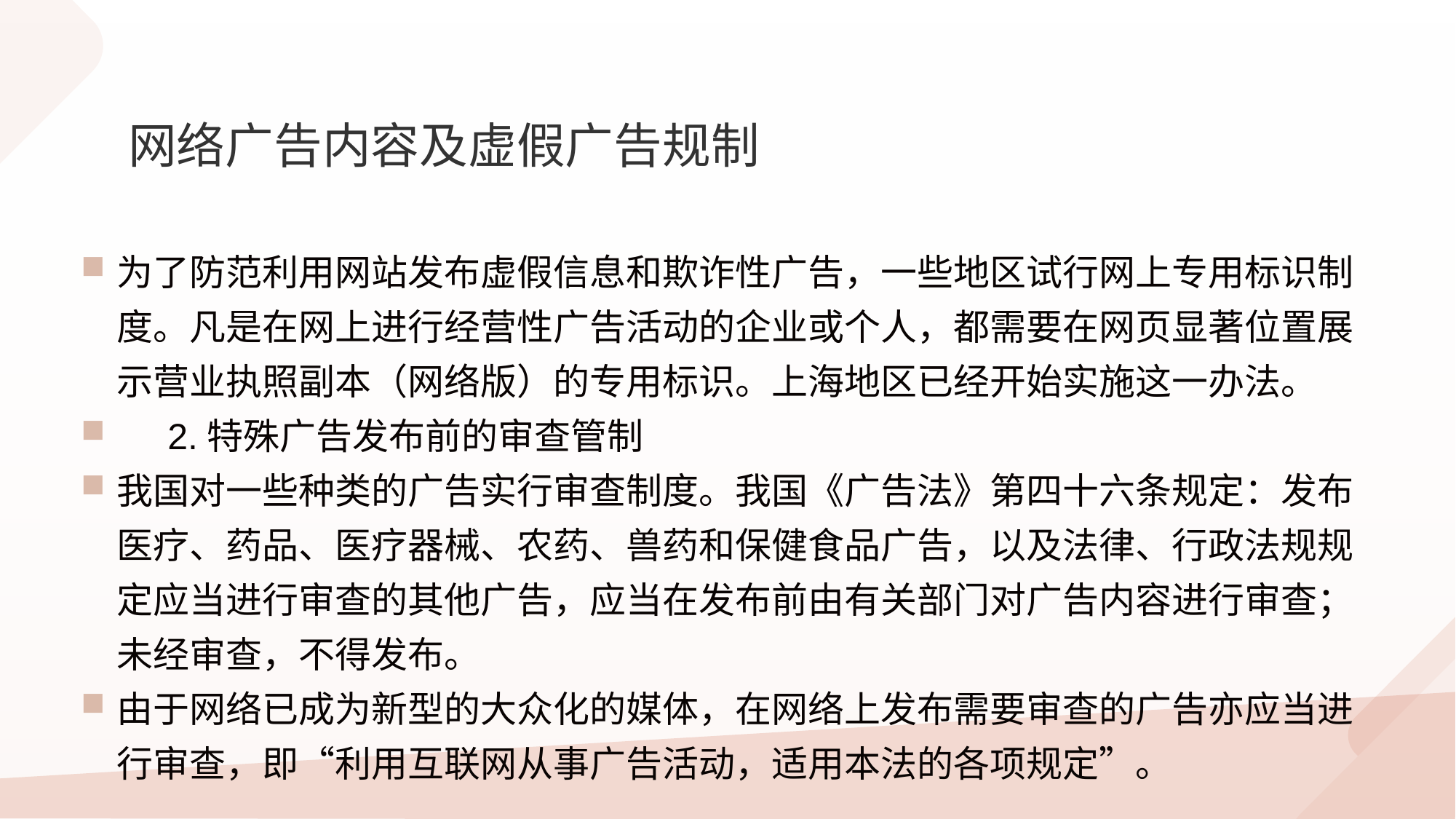

网络广告内容及虚假广告规制
为了防范利用网站发布虚假信息和欺诈性广告，一些地区试行网上专用标识制度。凡是在网上进行经营性广告活动的企业或个人，都需要在网页显著位置展示营业执照副本（网络版）的专用标识。上海地区已经开始实施这一办法。
     2.特殊广告发布前的审查管制
我国对一些种类的广告实行审查制度。我国《广告法》第四十六条规定：发布医疗、药品、医疗器械、农药、兽药和保健食品广告，以及法律、行政法规规定应当进行审查的其他广告，应当在发布前由有关部门对广告内容进行审查；未经审查，不得发布。
由于网络已成为新型的大众化的媒体，在网络上发布需要审查的广告亦应当进行审查，即“利用互联网从事广告活动，适用本法的各项规定”。